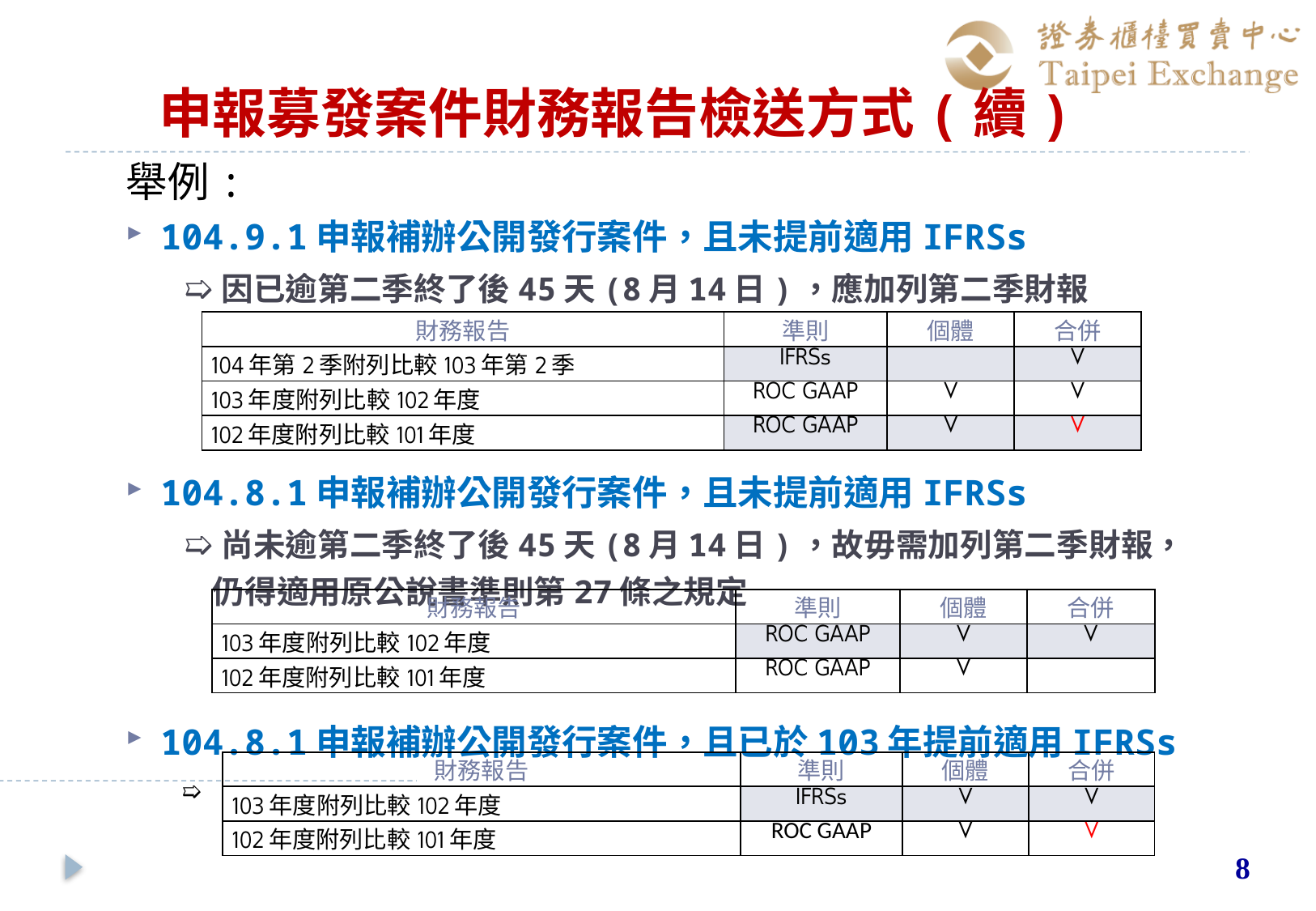

# 申報募發案件財務報告檢送方式(續)
舉例:
104.9.1申報補辦公開發行案件，且未提前適用IFRSs
➯因已逾第二季終了後45天(8月14日)，應加列第二季財報

104.8.1申報補辦公開發行案件，且未提前適用IFRSs
➯尚未逾第二季終了後45天(8月14日)，故毋需加列第二季財報，
   仍得適用原公說書準則第27條之規定

104.8.1申報補辦公開發行案件，且已於103年提前適用IFRSs
➯

| 財務報告 | 準則 | 個體 | 合併 |
| --- | --- | --- | --- |
| 104年第2季附列比較103年第2季 | IFRSs |  | V |
| 103年度附列比較102年度 | ROC GAAP | V | V |
| 102年度附列比較101年度 | ROC GAAP | V | V |
| 財務報告 | 準則 | 個體 | 合併 |
| --- | --- | --- | --- |
| 103年度附列比較102年度 | ROC GAAP | V | V |
| 102年度附列比較101年度 | ROC GAAP | V |  |
| 財務報告 | 準則 | 個體 | 合併 |
| --- | --- | --- | --- |
| 103年度附列比較102年度 | IFRSs | V | V |
| 102年度附列比較101年度 | ROC GAAP | V | V |
8